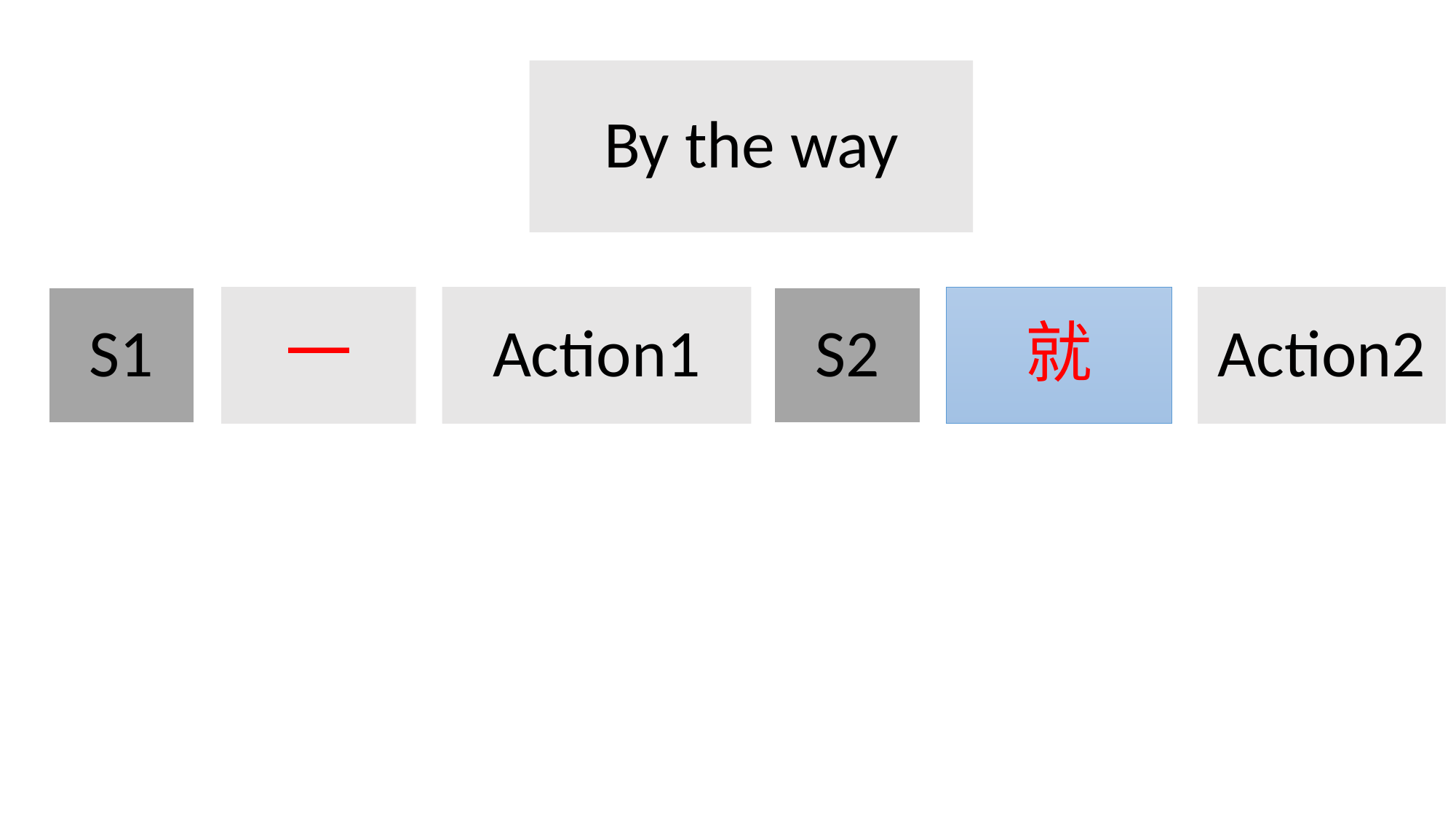

By the way
S2
就
Action2
Action1
一
S1